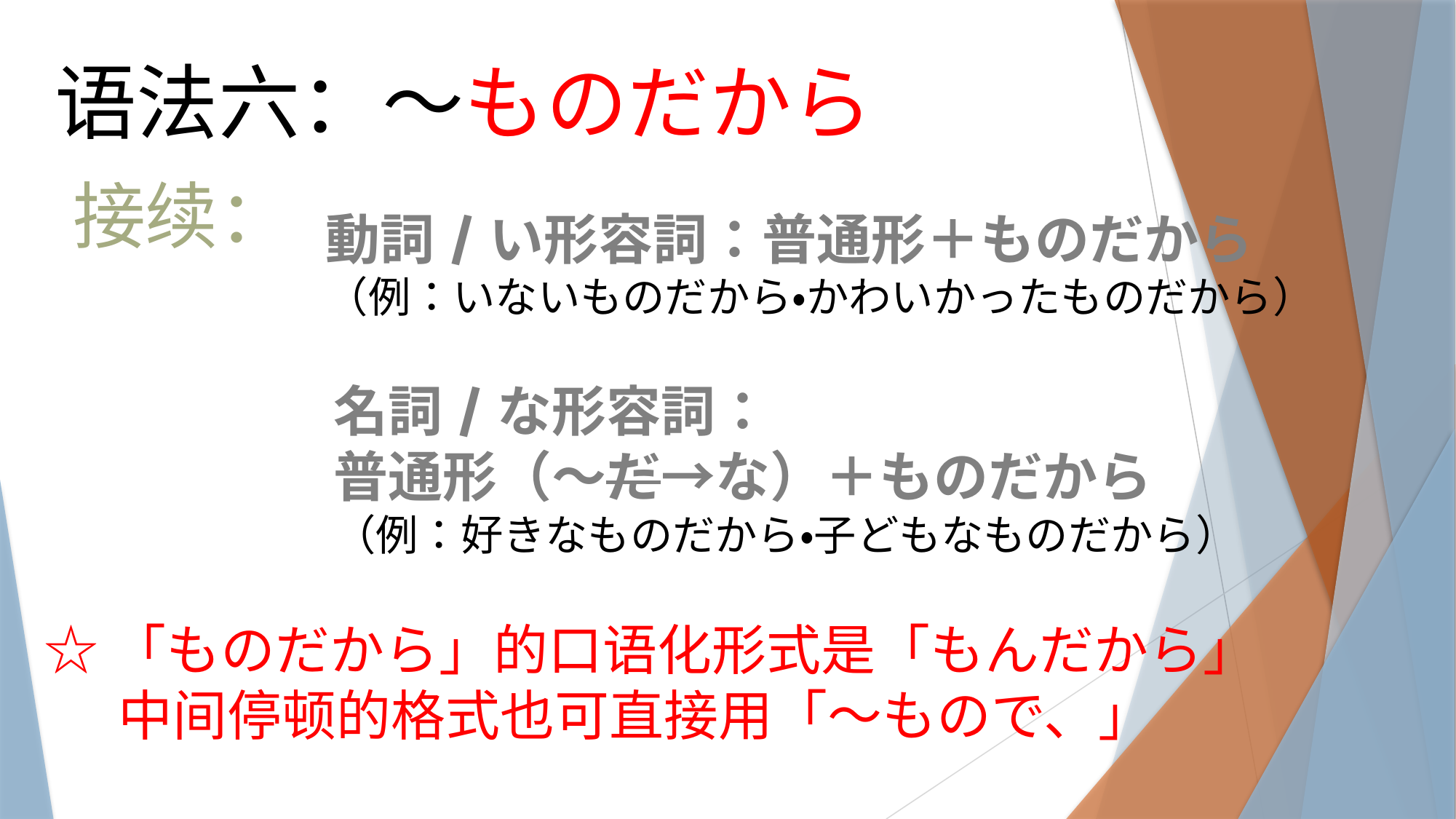

语法六：～ものだから
接续：
動詞/い形容詞：普通形＋ものだから
（例：いないものだから・かわいかったものだから）
名詞/な形容詞：
普通形（～だ→な）＋ものだから
（例：好きなものだから・子どもなものだから）
☆「ものだから」的口语化形式是「もんだから」
     中间停顿的格式也可直接用「～もので、」